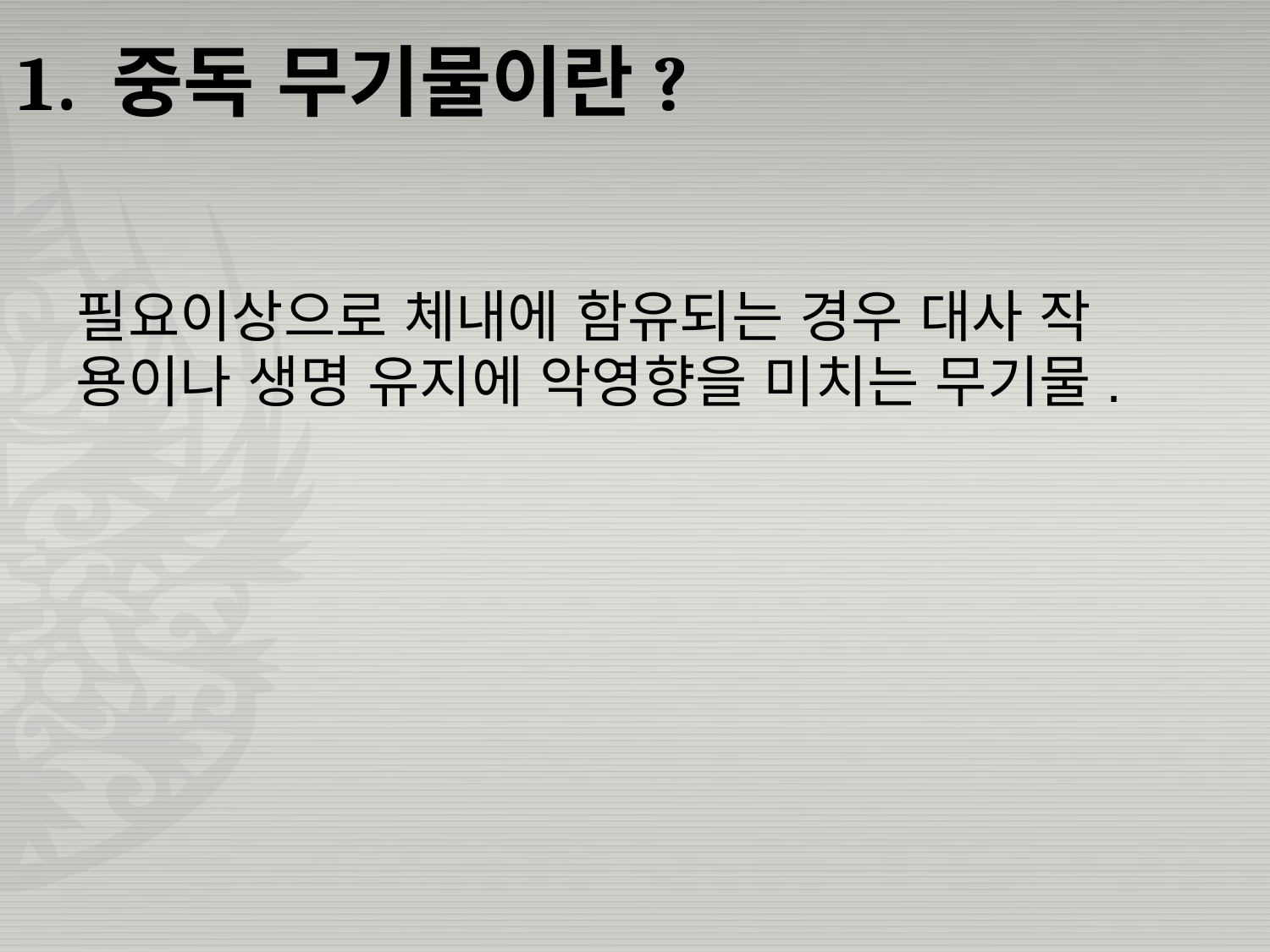

# 1. 중독 무기물이란?
필요이상으로 체내에 함유되는 경우 대사 작
용이나 생명 유지에 악영향을 미치는 무기물.